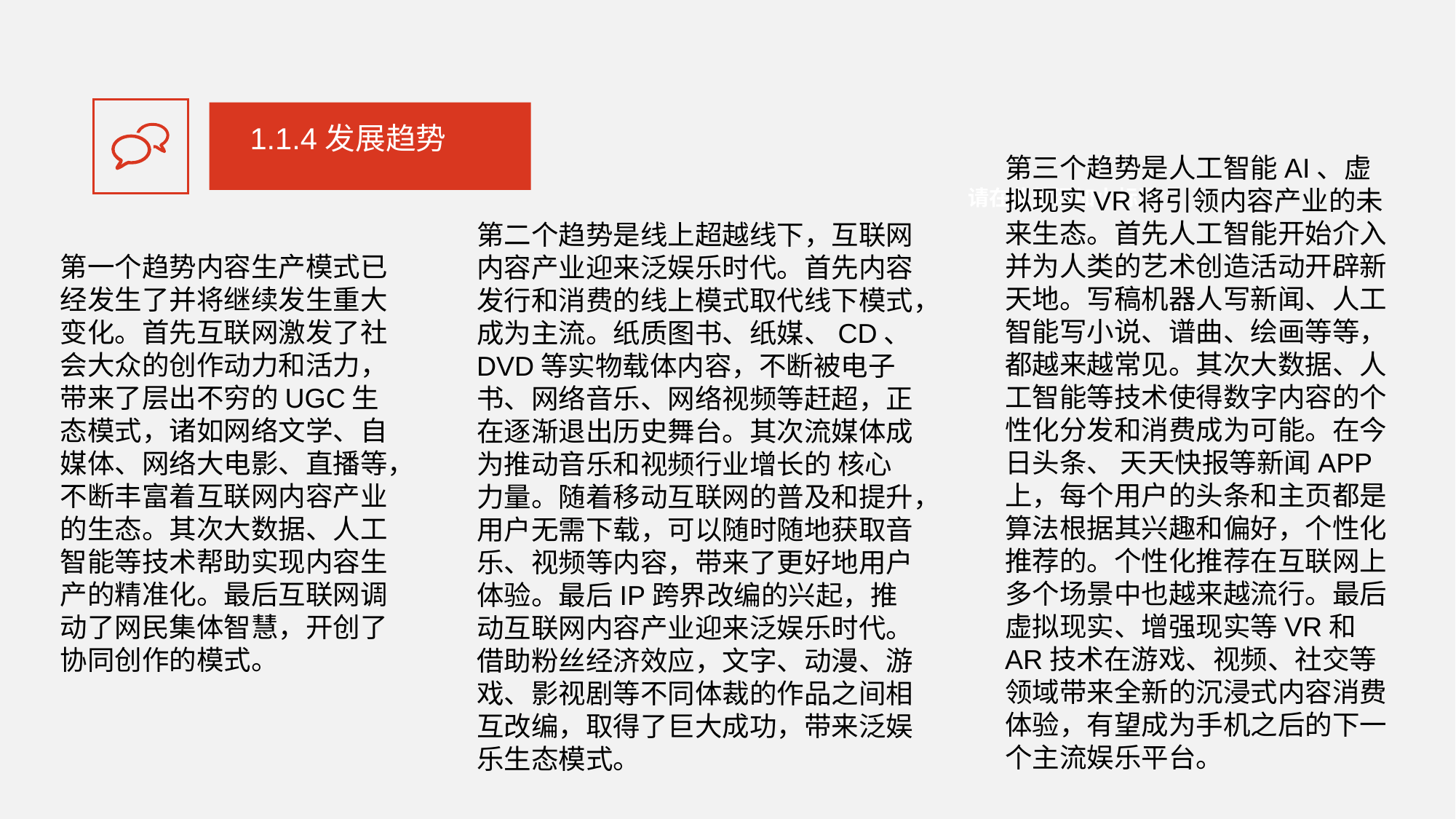

1.1.4发展趋势

第三个趋势是人工智能AI、虚拟现实VR将引领内容产业的未来生态。首先人工智能开始介入并为人类的艺术创造活动开辟新天地。写稿机器人写新闻、人工智能写小说、谱曲、绘画等等，都越来越常见。其次大数据、人工智能等技术使得数字内容的个性化分发和消费成为可能。在今日头条、 天天快报等新闻APP上，每个用户的头条和主页都是算法根据其兴趣和偏好，个性化推荐的。个性化推荐在互联网上多个场景中也越来越流行。最后虚拟现实、增强现实等VR和AR技术在游戏、视频、社交等领域带来全新的沉浸式内容消费体验，有望成为手机之后的下一个主流娱乐平台。
请在此处添加小标题
第二个趋势是线上超越线下，互联网内容产业迎来泛娱乐时代。首先内容发行和消费的线上模式取代线下模式，成为主流。纸质图书、纸媒、CD、DVD等实物载体内容，不断被电子书、网络音乐、网络视频等赶超，正在逐渐退出历史舞台。其次流媒体成为推动音乐和视频行业增长的 核心力量。随着移动互联网的普及和提升，用户无需下载，可以随时随地获取音乐、视频等内容，带来了更好地用户体验。最后IP跨界改编的兴起，推动互联网内容产业迎来泛娱乐时代。借助粉丝经济效应，文字、动漫、游戏、影视剧等不同体裁的作品之间相互改编，取得了巨大成功，带来泛娱乐生态模式。
第一个趋势内容生产模式已经发生了并将继续发生重大变化。首先互联网激发了社会大众的创作动力和活力，带来了层出不穷的UGC生态模式，诸如网络文学、自媒体、网络大电影、直播等，不断丰富着互联网内容产业的生态。其次大数据、人工智能等技术帮助实现内容生产的精准化。最后互联网调动了网民集体智慧，开创了协同创作的模式。